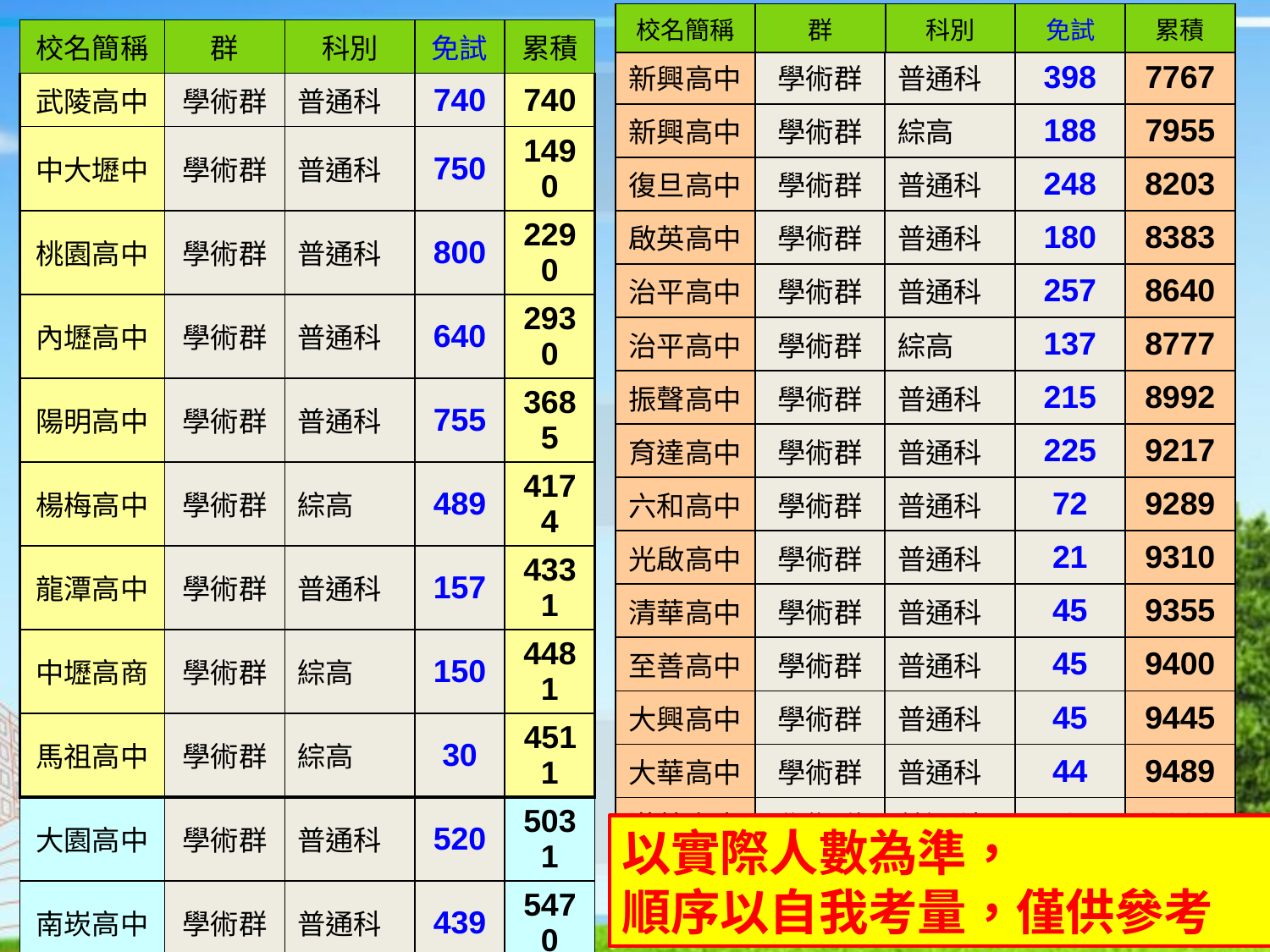

| 校名簡稱 | 群 | 科別 | 免試 | 累積 |
| --- | --- | --- | --- | --- |
| 校名簡稱 | 群 | 科別 | 免試 | 累積 |
| --- | --- | --- | --- | --- |
| 武陵高中 | 學術群 | 普通科 | 740 | 740 |
| 中大壢中 | 學術群 | 普通科 | 750 | 1490 |
| 桃園高中 | 學術群 | 普通科 | 800 | 2290 |
| 內壢高中 | 學術群 | 普通科 | 640 | 2930 |
| 陽明高中 | 學術群 | 普通科 | 755 | 3685 |
| 楊梅高中 | 學術群 | 綜高 | 489 | 4174 |
| 龍潭高中 | 學術群 | 普通科 | 157 | 4331 |
| 中壢高商 | 學術群 | 綜高 | 150 | 4481 |
| 馬祖高中 | 學術群 | 綜高 | 30 | 4511 |
| 大園高中 | 學術群 | 普通科 | 520 | 5031 |
| 南崁高中 | 學術群 | 普通科 | 439 | 5470 |
| 大溪高中 | 學術群 | 普通科 | 400 | 5870 |
| 壽山高中 | 學術群 | 普通科 | 380 | 6250 |
| 平鎮高中 | 學術群 | 普通科 | 520 | 6770 |
| 觀音高中 | 學術群 | 普通科 | 145 | 6915 |
| 永豐高中 | 學術群 | 普通科 | 354 | 7269 |
| 新屋高中 | 學術群 | 普通科 | 100 | 7369 |
| 新興高中 | 學術群 | 普通科 | 398 | 7767 |
| --- | --- | --- | --- | --- |
| 新興高中 | 學術群 | 綜高 | 188 | 7955 |
| 復旦高中 | 學術群 | 普通科 | 248 | 8203 |
| 啟英高中 | 學術群 | 普通科 | 180 | 8383 |
| 治平高中 | 學術群 | 普通科 | 257 | 8640 |
| 治平高中 | 學術群 | 綜高 | 137 | 8777 |
| 振聲高中 | 學術群 | 普通科 | 215 | 8992 |
| 育達高中 | 學術群 | 普通科 | 225 | 9217 |
| 六和高中 | 學術群 | 普通科 | 72 | 9289 |
| 光啟高中 | 學術群 | 普通科 | 21 | 9310 |
| 清華高中 | 學術群 | 普通科 | 45 | 9355 |
| 至善高中 | 學術群 | 普通科 | 45 | 9400 |
| 大興高中 | 學術群 | 普通科 | 45 | 9445 |
| 大華高中 | 學術群 | 普通科 | 44 | 9489 |
| 漢英高中 | 學術群 | 普通科 | 131 | 9620 |
|  |  | 合計 | 9620 |  |
以實際人數為準，
順序以自我考量，僅供參考